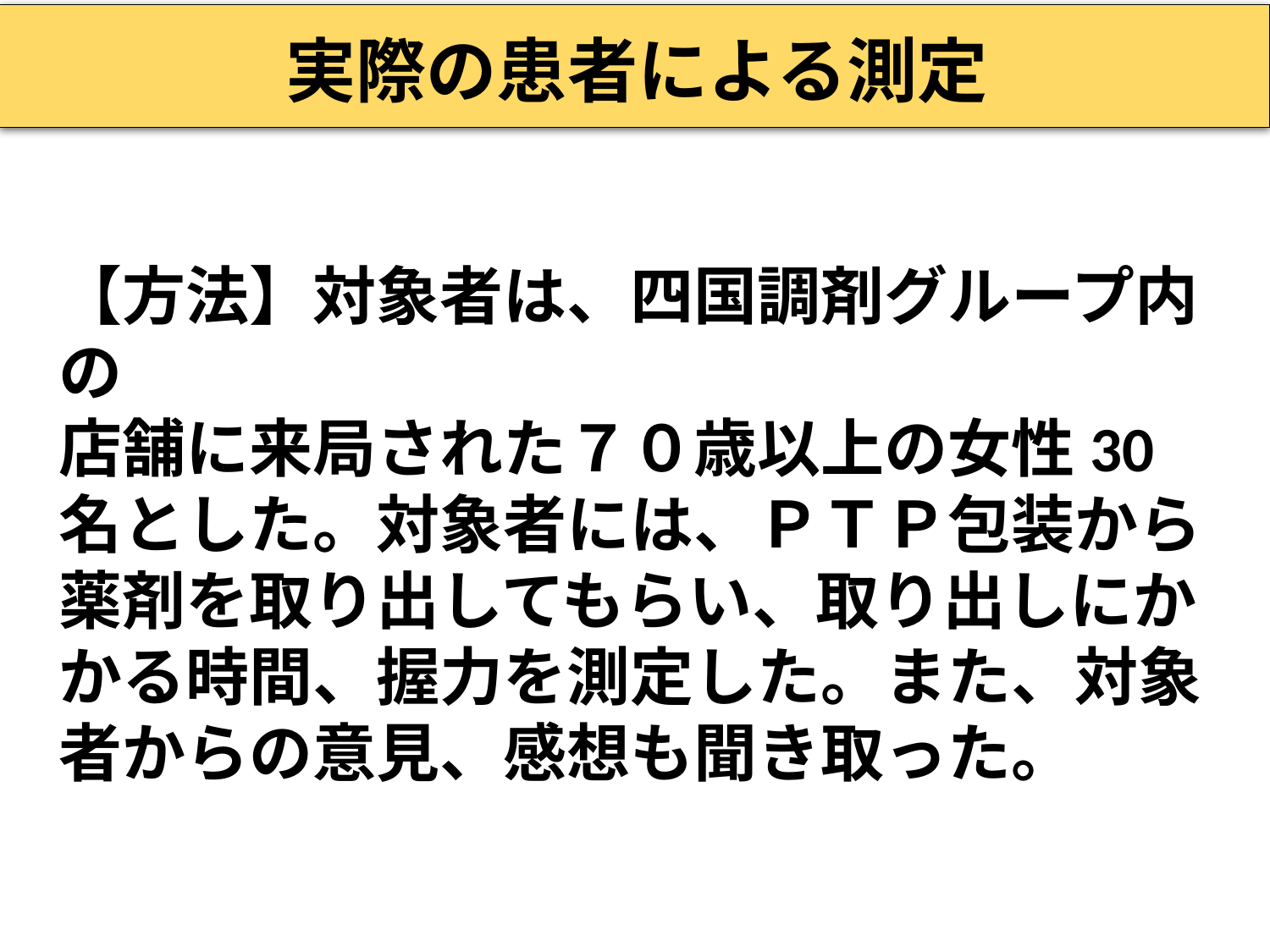

実際の患者による測定
【方法】対象者は、四国調剤グループ内の
店舗に来局された７０歳以上の女性30名とした。対象者には、ＰＴＰ包装から薬剤を取り出してもらい、取り出しにかかる時間、握力を測定した。また、対象者からの意見、感想も聞き取った。